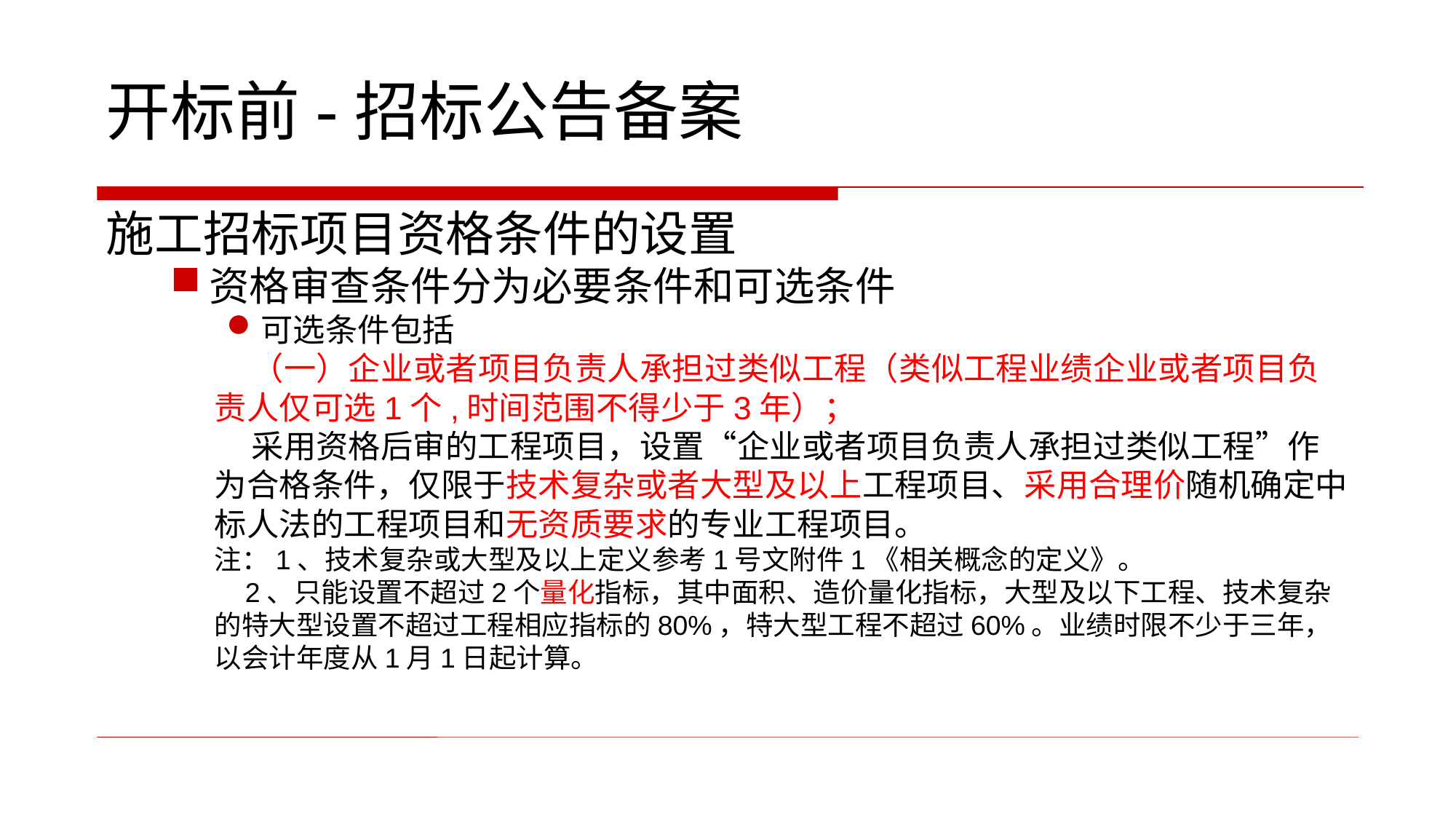

开标前-招标公告备案
施工招标项目资格条件的设置
资格审查条件分为必要条件和可选条件
可选条件包括
    （一）企业或者项目负责人承担过类似工程（类似工程业绩企业或者项目负责人仅可选1个,时间范围不得少于3年）；
    采用资格后审的工程项目，设置“企业或者项目负责人承担过类似工程”作为合格条件，仅限于技术复杂或者大型及以上工程项目、采用合理价随机确定中标人法的工程项目和无资质要求的专业工程项目。
注：1、技术复杂或大型及以上定义参考1号文附件1《相关概念的定义》。
    2、只能设置不超过2个量化指标，其中面积、造价量化指标，大型及以下工程、技术复杂的特大型设置不超过工程相应指标的80%，特大型工程不超过60%。业绩时限不少于三年，以会计年度从1月1日起计算。